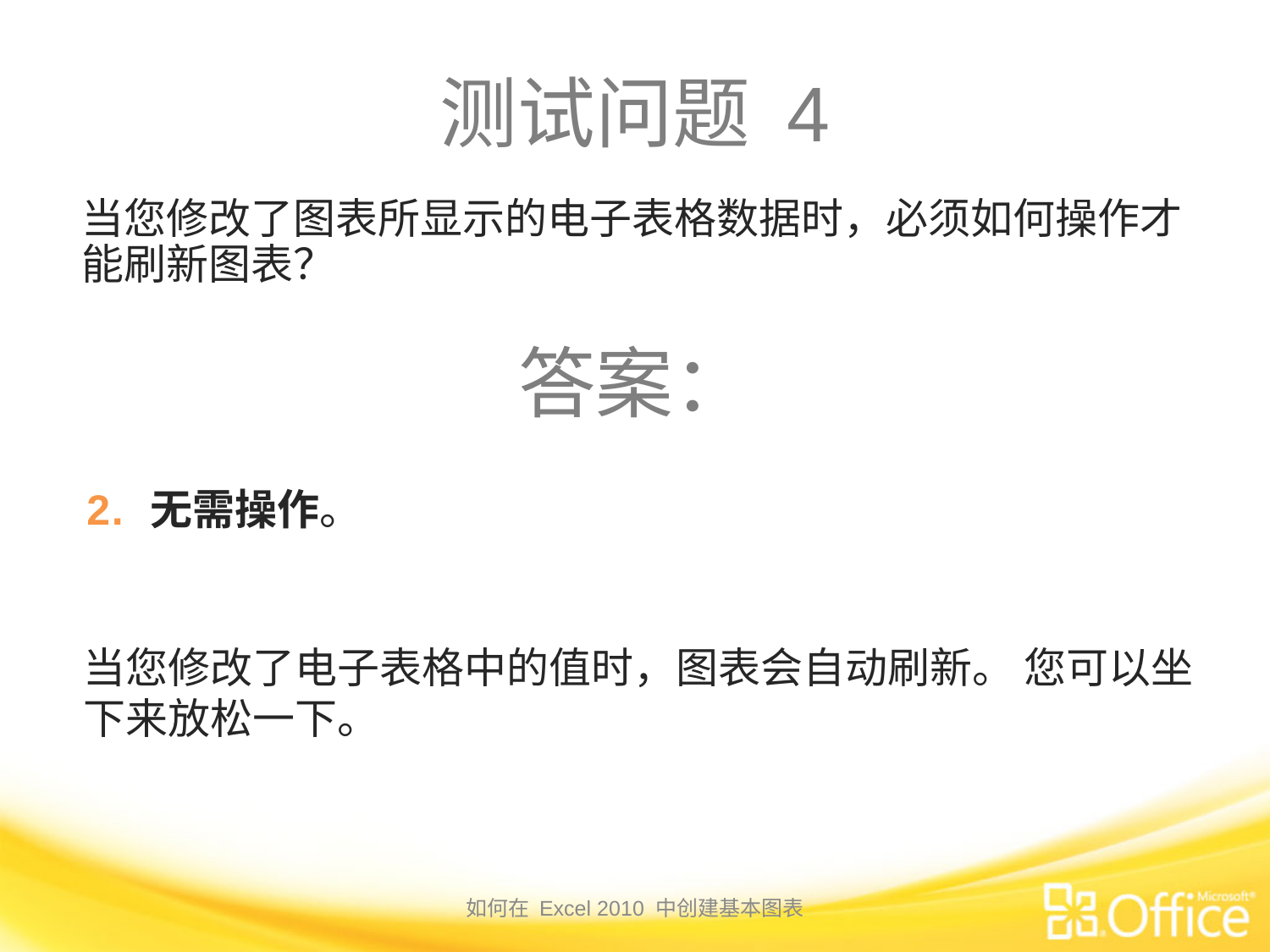

# 测试问题 4
当您修改了图表所显示的电子表格数据时，必须如何操作才能刷新图表？
答案：
无需操作。
当您修改了电子表格中的值时，图表会自动刷新。 您可以坐下来放松一下。
如何在 Excel 2010 中创建基本图表